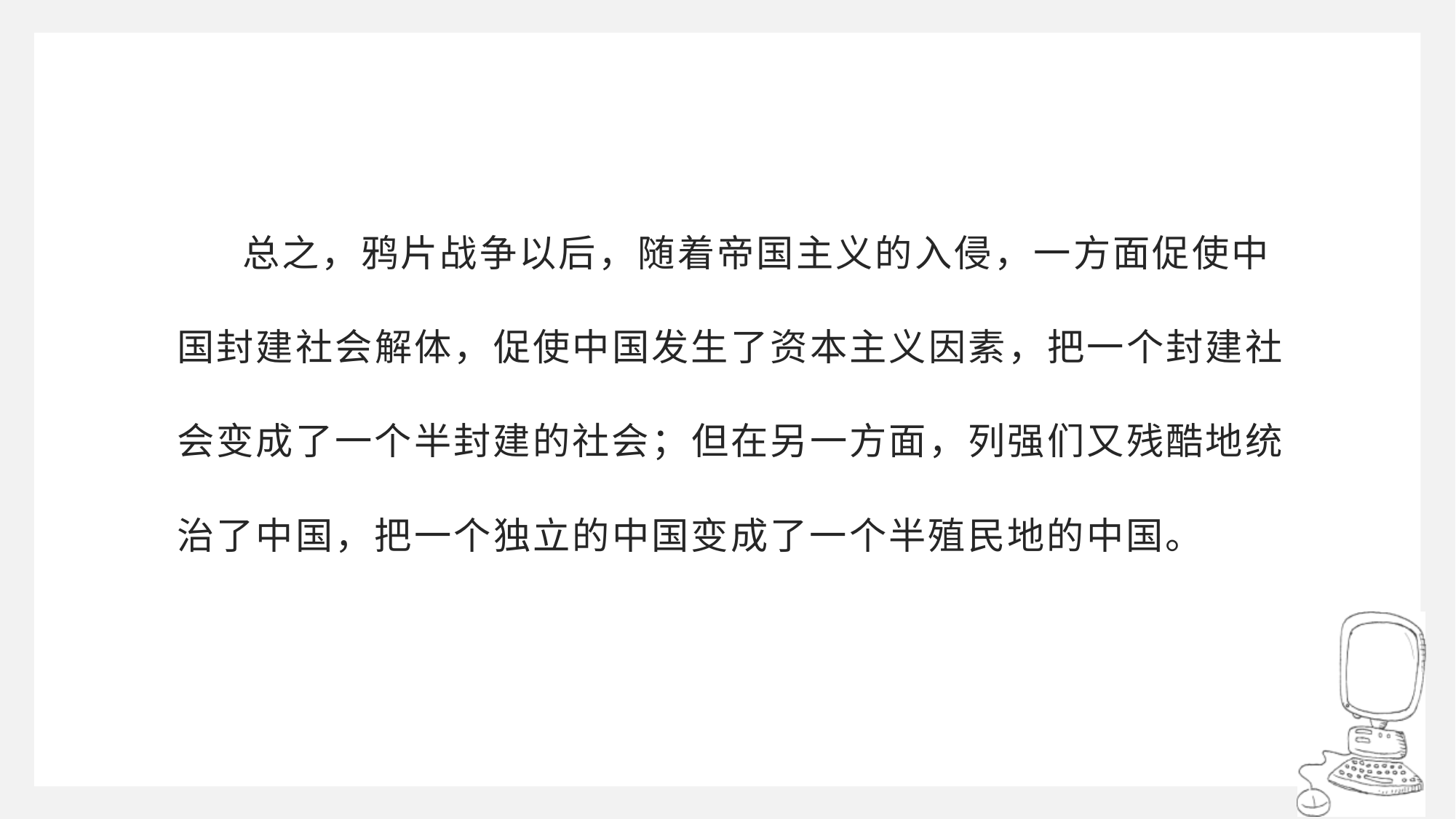

总之，鸦片战争以后，随着帝国主义的入侵，一方面促使中国封建社会解体，促使中国发生了资本主义因素，把一个封建社会变成了一个半封建的社会；但在另一方面，列强们又残酷地统治了中国，把一个独立的中国变成了一个半殖民地的中国。